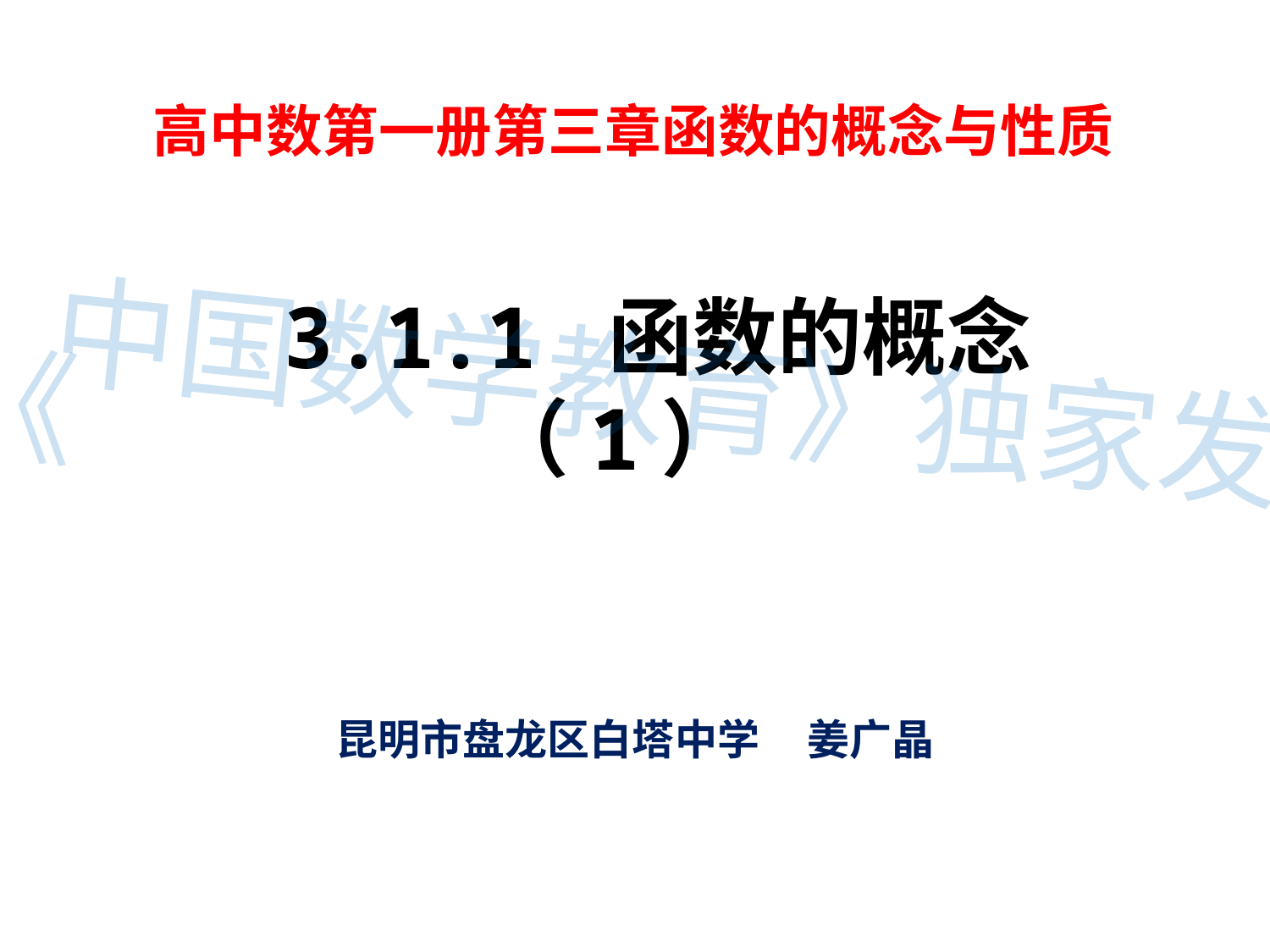

高中数第一册第三章函数的概念与性质
  3.1.1 函数的概念（1）
《中国数学教育》独家发布
昆明市盘龙区白塔中学     姜广晶